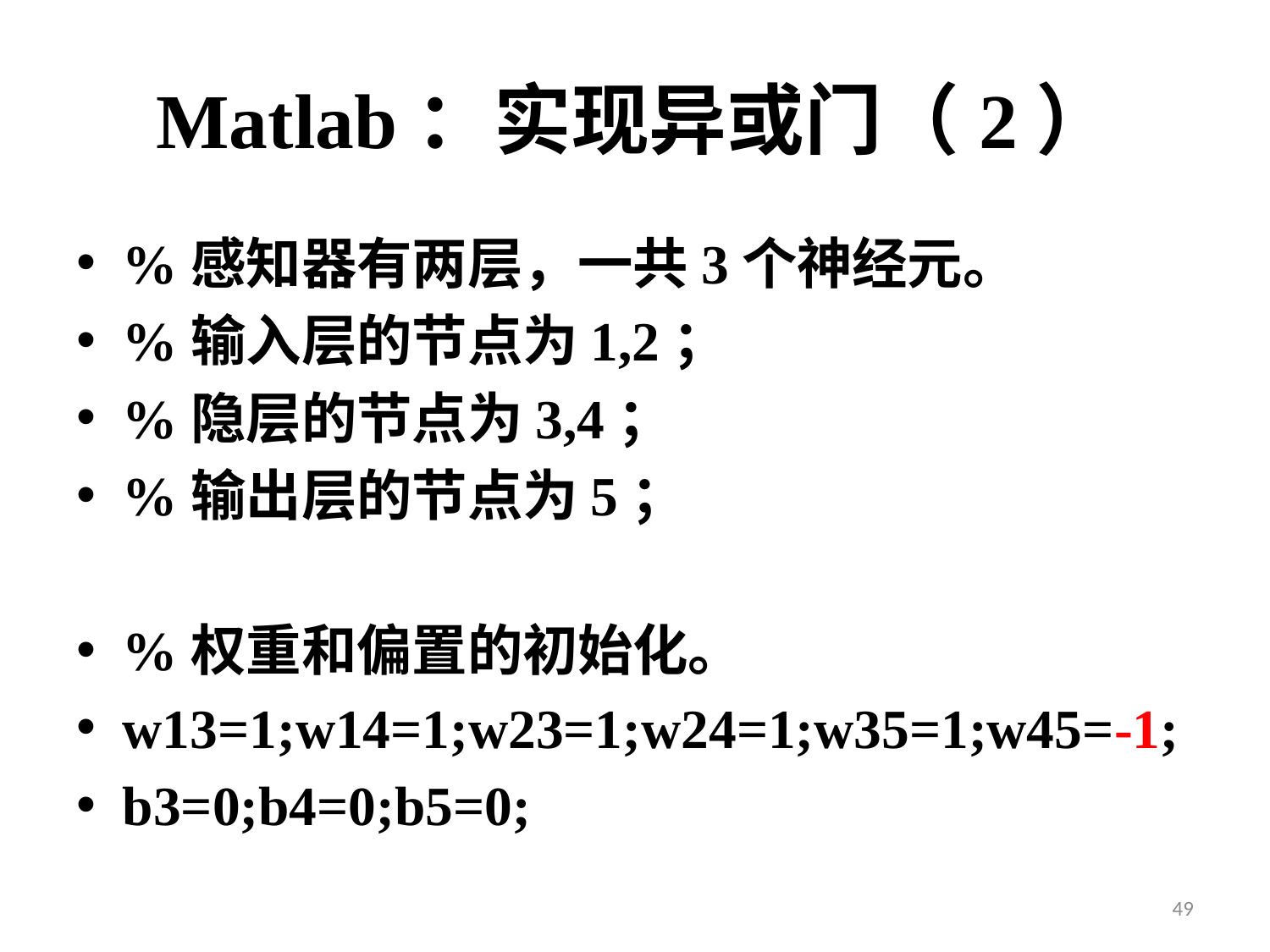

# Matlab：实现异或门（2）
%感知器有两层，一共3个神经元。
%输入层的节点为1,2；
%隐层的节点为3,4；
%输出层的节点为5；

%权重和偏置的初始化。
w13=1;w14=1;w23=1;w24=1;w35=1;w45=-1;
b3=0;b4=0;b5=0;

49